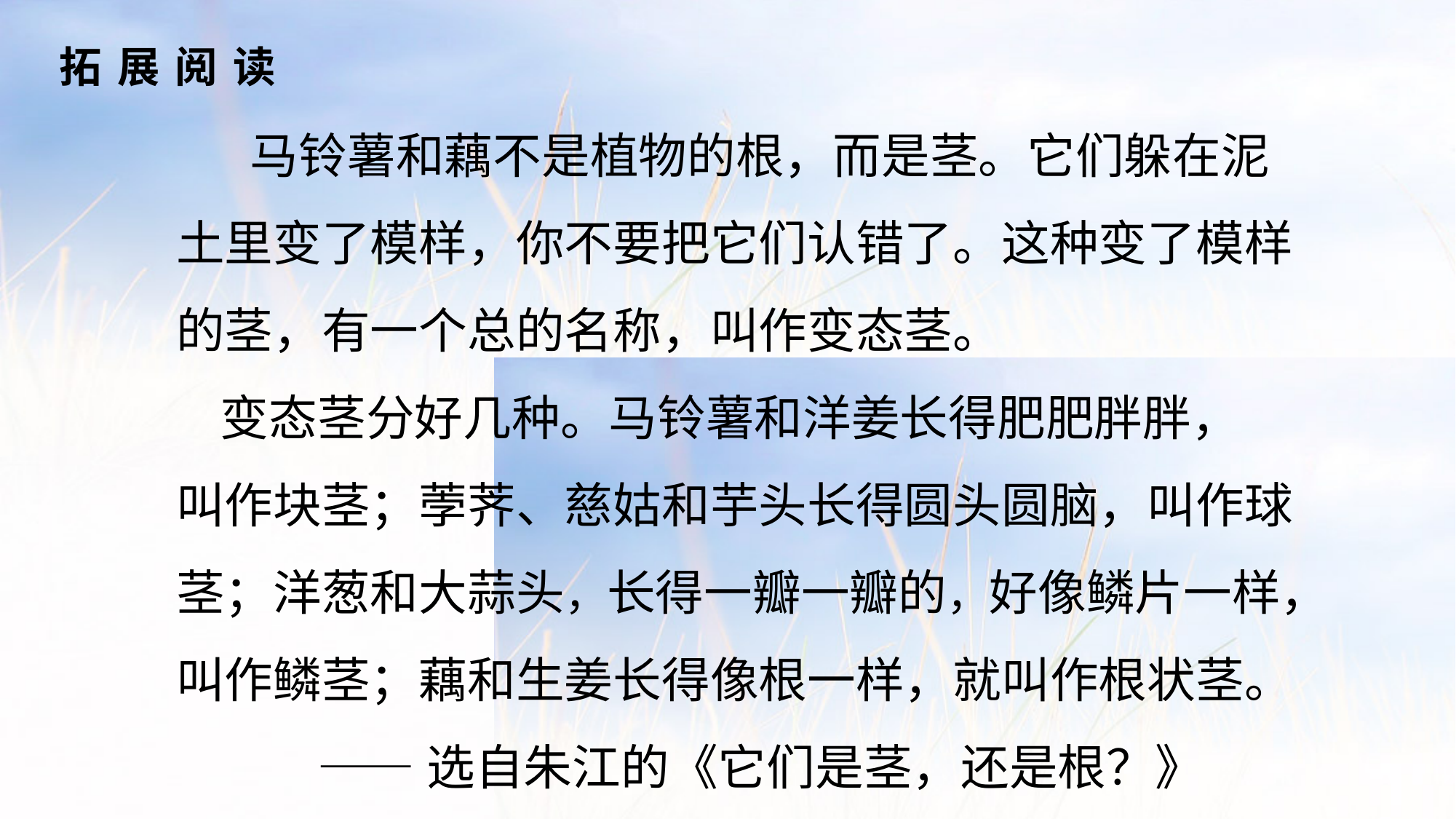

# 拓 展 阅 读
        马铃薯和藕不是植物的根，而是茎。它们躲在泥
土里变了模样，你不要把它们认错了。这种变了模样
的茎，有一个总的名称，叫作变态茎。
   变态茎分好几种。马铃薯和洋姜长得肥肥胖胖，
叫作块茎；荸荠、慈姑和芋头长得圆头圆脑，叫作球
茎；洋葱和大蒜头，长得一瓣一瓣的，好像鳞片一样，
叫作鳞茎；藕和生姜长得像根一样，就叫作根状茎。
             ——选自朱江的《它们是茎，还是根？》